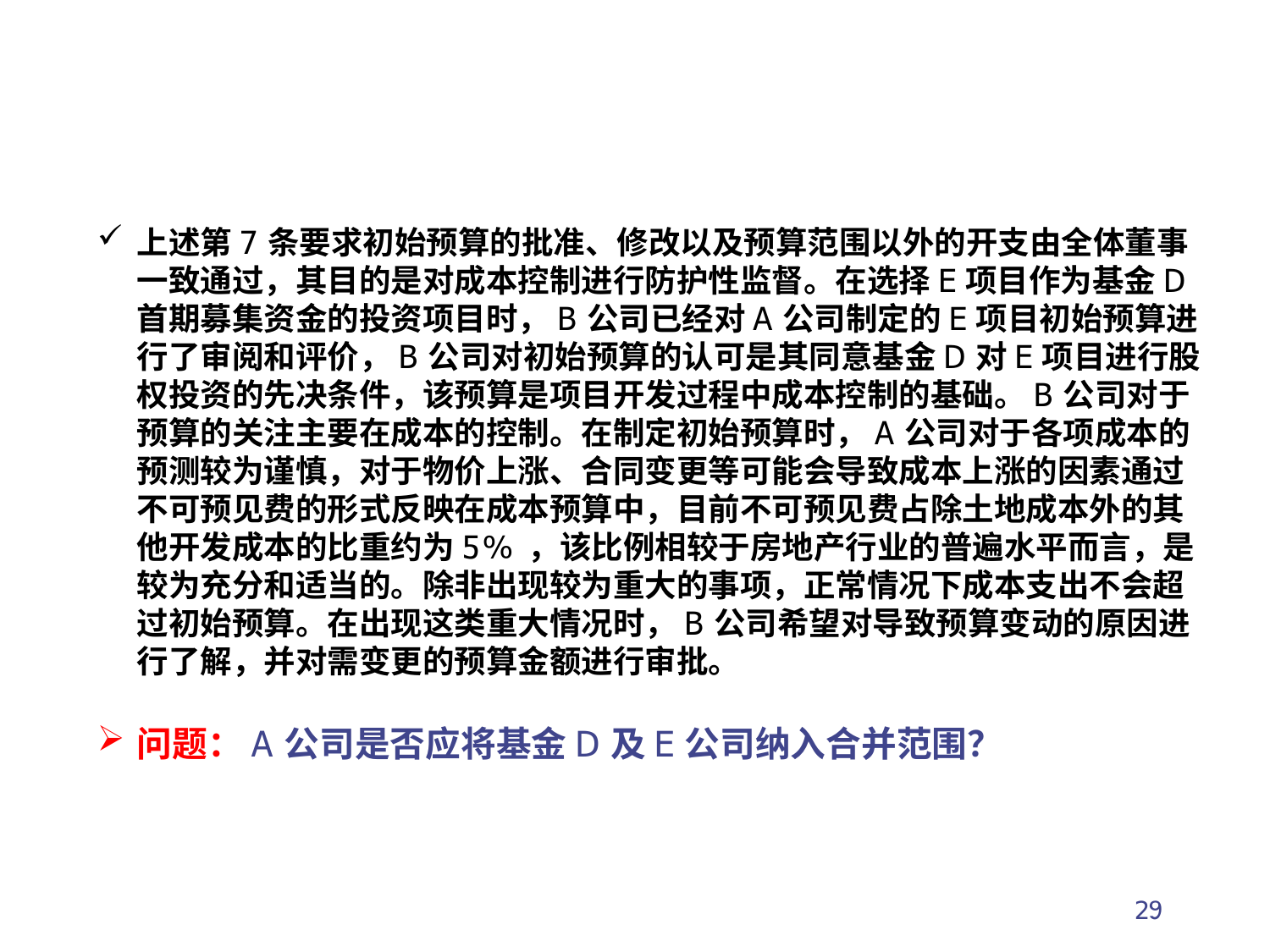

上述第7条要求初始预算的批准、修改以及预算范围以外的开支由全体董事一致通过，其目的是对成本控制进行防护性监督。在选择E项目作为基金D首期募集资金的投资项目时，B公司已经对A公司制定的E项目初始预算进行了审阅和评价，B公司对初始预算的认可是其同意基金D对E项目进行股权投资的先决条件，该预算是项目开发过程中成本控制的基础。B公司对于预算的关注主要在成本的控制。在制定初始预算时，A公司对于各项成本的预测较为谨慎，对于物价上涨、合同变更等可能会导致成本上涨的因素通过不可预见费的形式反映在成本预算中，目前不可预见费占除土地成本外的其他开发成本的比重约为5%，该比例相较于房地产行业的普遍水平而言，是较为充分和适当的。除非出现较为重大的事项，正常情况下成本支出不会超过初始预算。在出现这类重大情况时，B公司希望对导致预算变动的原因进行了解，并对需变更的预算金额进行审批。

问题：A公司是否应将基金D及E公司纳入合并范围？
29